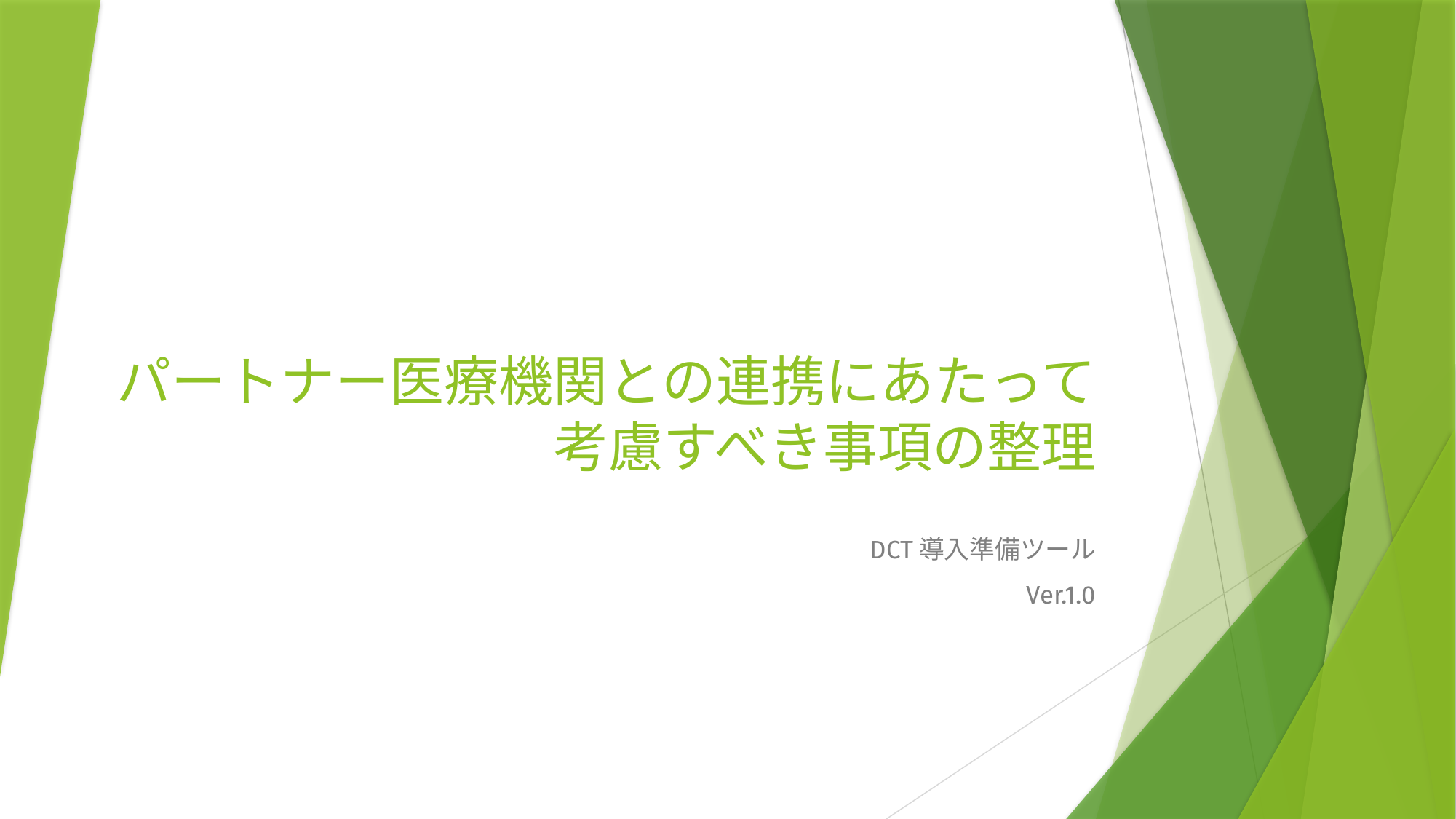

# パートナー医療機関との連携にあたって 考慮すべき事項の整理

DCT導入準備ツール
Ver.1.0